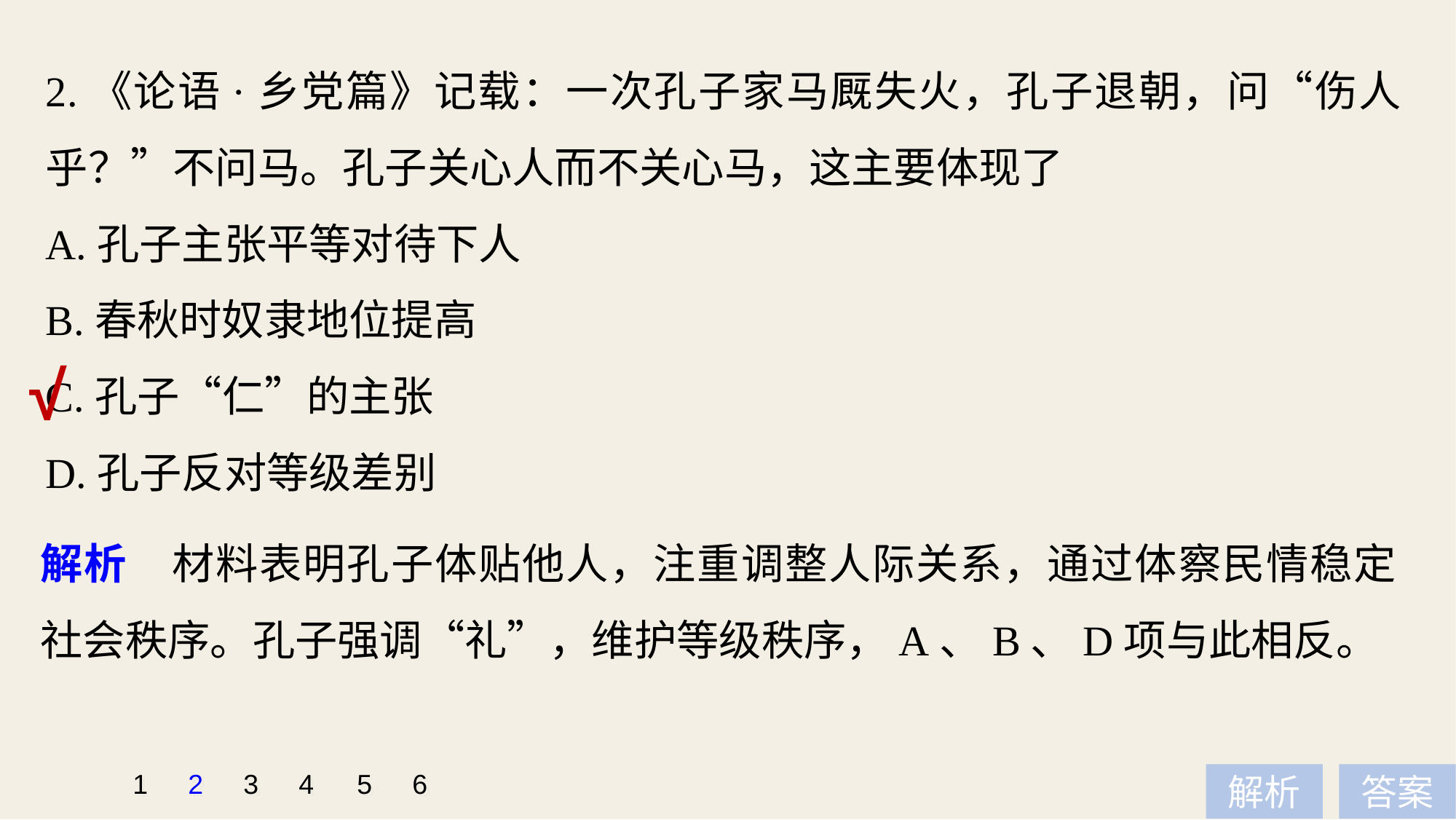

2.《论语·乡党篇》记载：一次孔子家马厩失火，孔子退朝，问“伤人乎？”不问马。孔子关心人而不关心马，这主要体现了
A.孔子主张平等对待下人
B.春秋时奴隶地位提高
C.孔子“仁”的主张
D.孔子反对等级差别
√
解析　材料表明孔子体贴他人，注重调整人际关系，通过体察民情稳定社会秩序。孔子强调“礼”，维护等级秩序，A、B、D项与此相反。
1
2
3
4
5
6
解析
答案